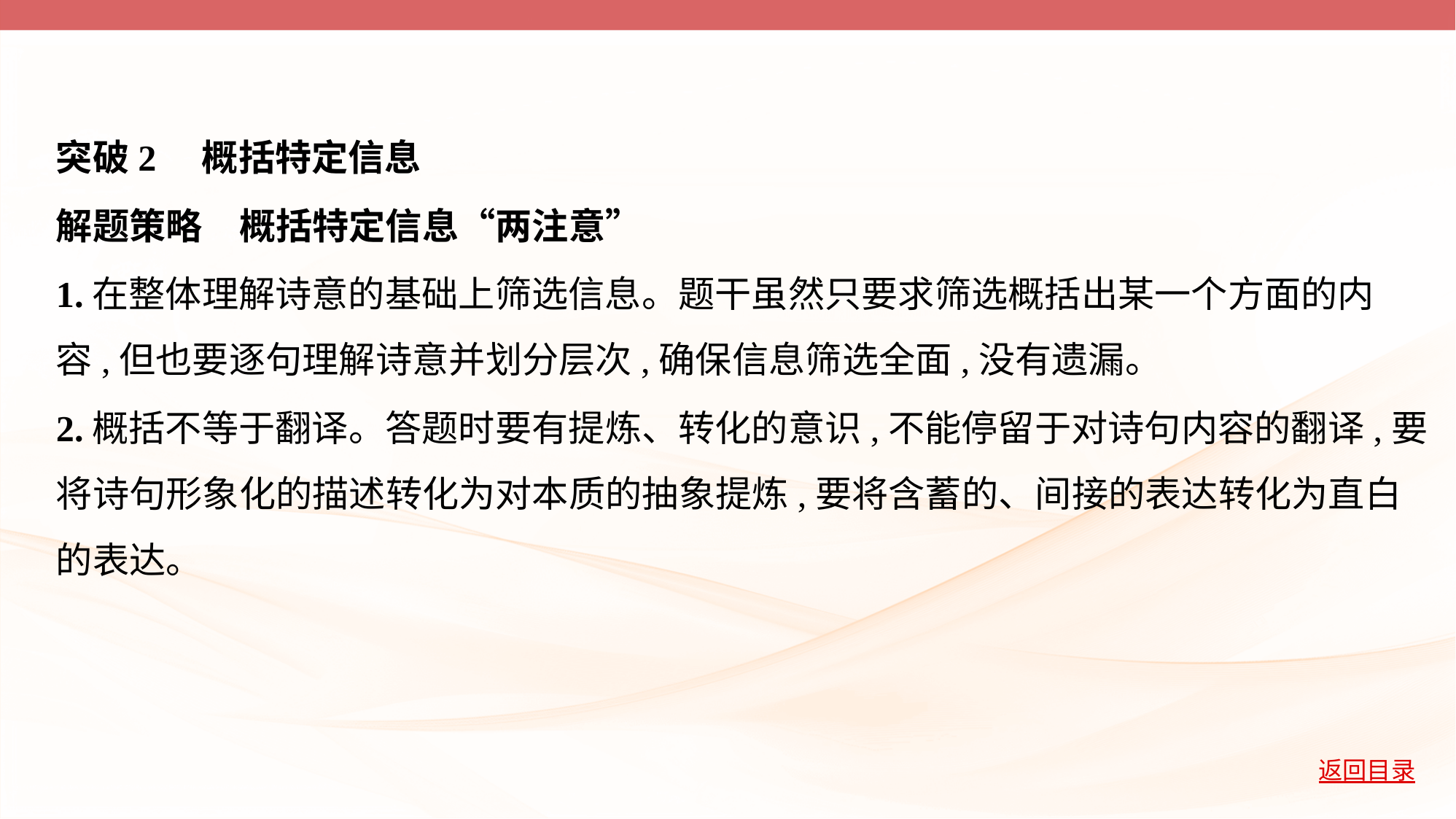

突破2　概括特定信息
解题策略　概括特定信息“两注意”
1.在整体理解诗意的基础上筛选信息。题干虽然只要求筛选概括出某一个方面的内
容,但也要逐句理解诗意并划分层次,确保信息筛选全面,没有遗漏。
2.概括不等于翻译。答题时要有提炼、转化的意识,不能停留于对诗句内容的翻译,要
将诗句形象化的描述转化为对本质的抽象提炼,要将含蓄的、间接的表达转化为直白
的表达。